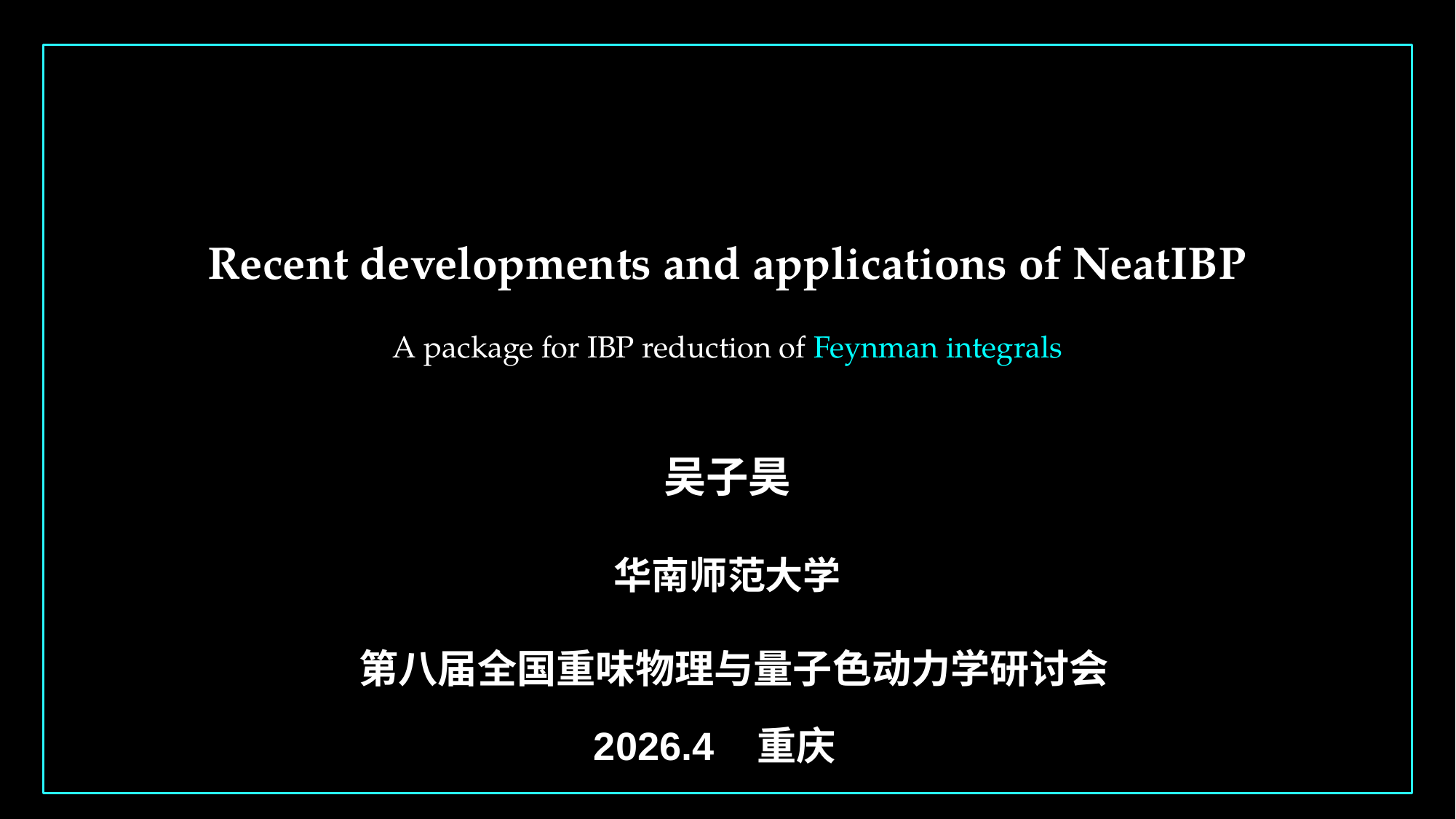

Recent developments and applications of NeatIBP
A package for IBP reduction of Feynman integrals
吴子昊

华南师范大学
第八届全国重味物理与量子色动力学研讨会
2026.4   重庆